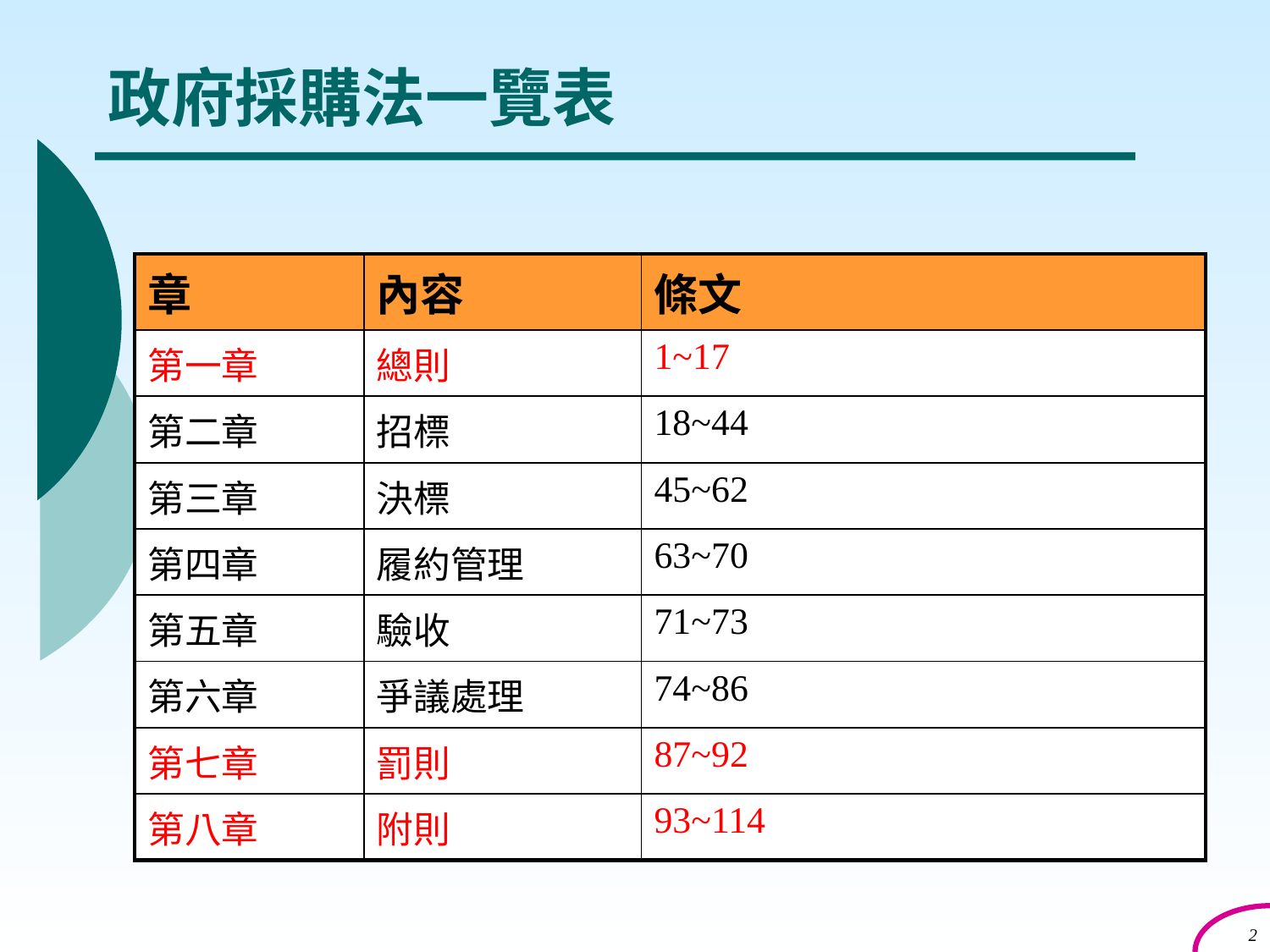

# 政府採購法一覽表
| 章 | 內容 | 條文 |
| --- | --- | --- |
| 第一章 | 總則 | 1~17 |
| 第二章 | 招標 | 18~44 |
| 第三章 | 決標 | 45~62 |
| 第四章 | 履約管理 | 63~70 |
| 第五章 | 驗收 | 71~73 |
| 第六章 | 爭議處理 | 74~86 |
| 第七章 | 罰則 | 87~92 |
| 第八章 | 附則 | 93~114 |
2